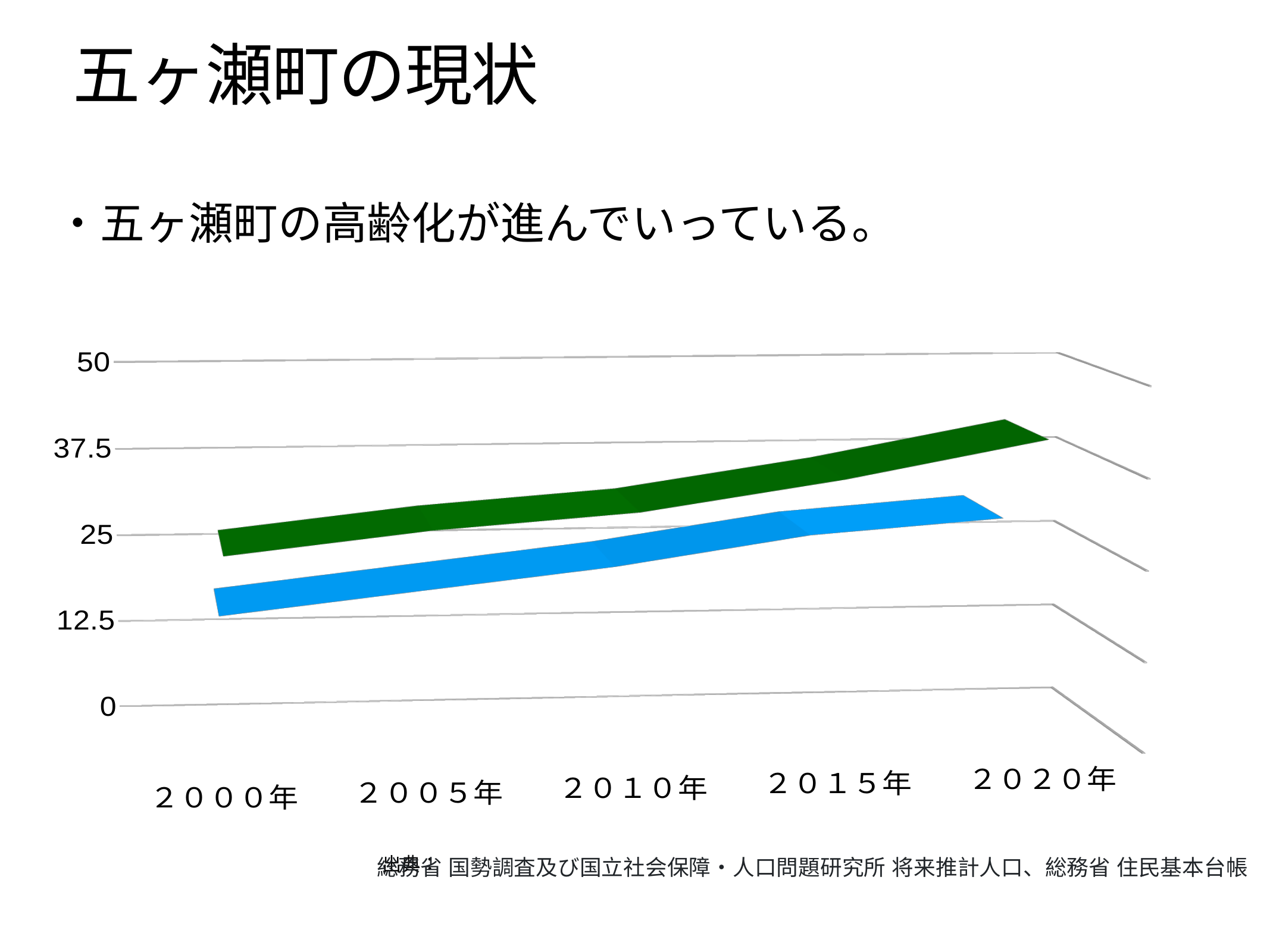

# 五ヶ瀬町の現状
・五ヶ瀬町の高齢化が進んでいっている。

　　　　　　　　　　　　　　　　　出典：

[unsupported chart]

総務省 国勢調査及び国立社会保障・人口問題研究所 将来推計人口、総務省 住民基本台帳